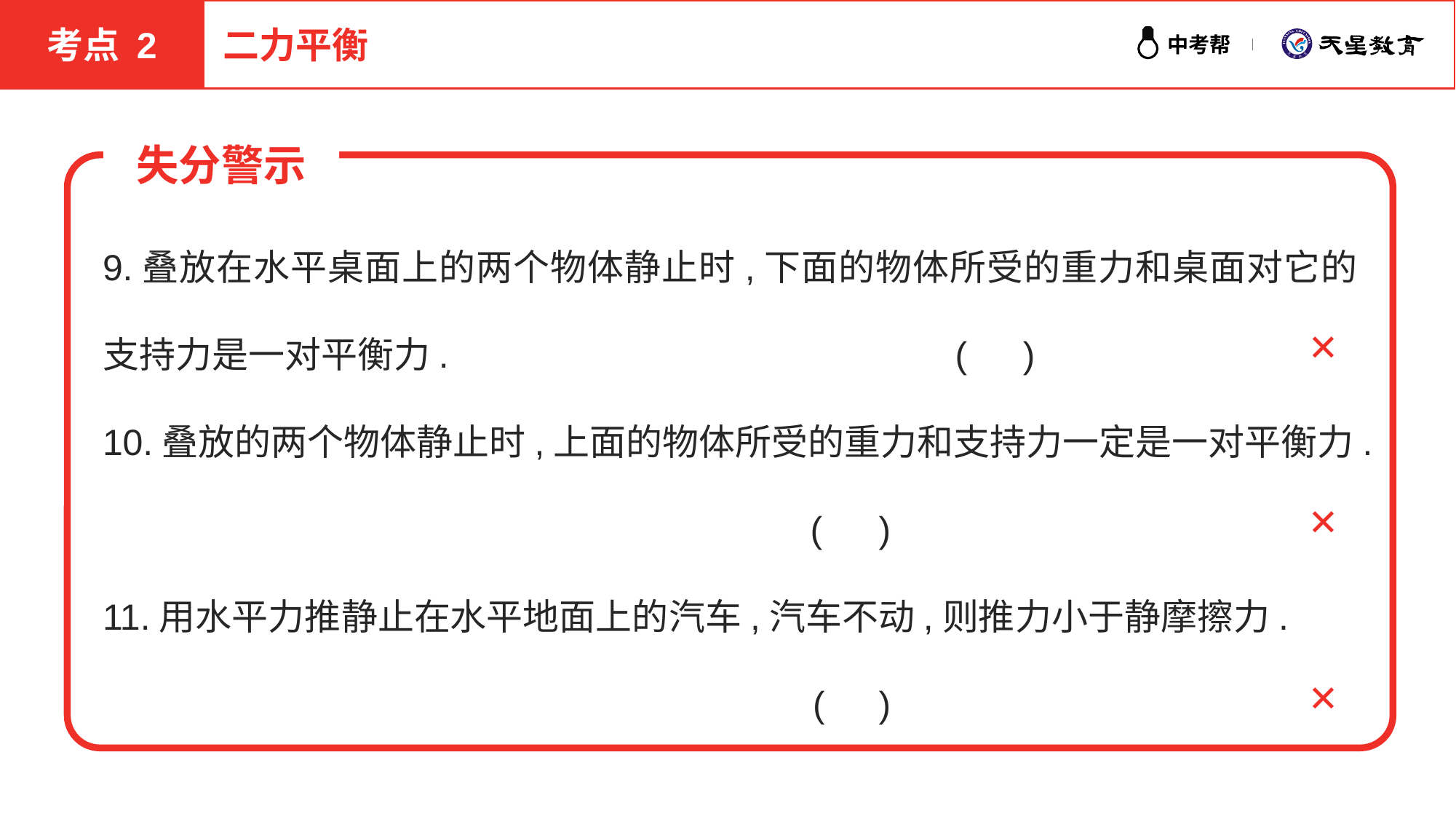

考点 2
二力平衡
失分警示

9.叠放在水平桌面上的两个物体静止时,下面的物体所受的重力和桌面对它的支持力是一对平衡力.	                                         (　)
10.叠放的两个物体静止时,上面的物体所受的重力和支持力一定是一对平衡力.	                                                           (　)
11.用水平力推静止在水平地面上的汽车,汽车不动,则推力小于静摩擦力.
  	                                                           (　)
✕
✕
✕